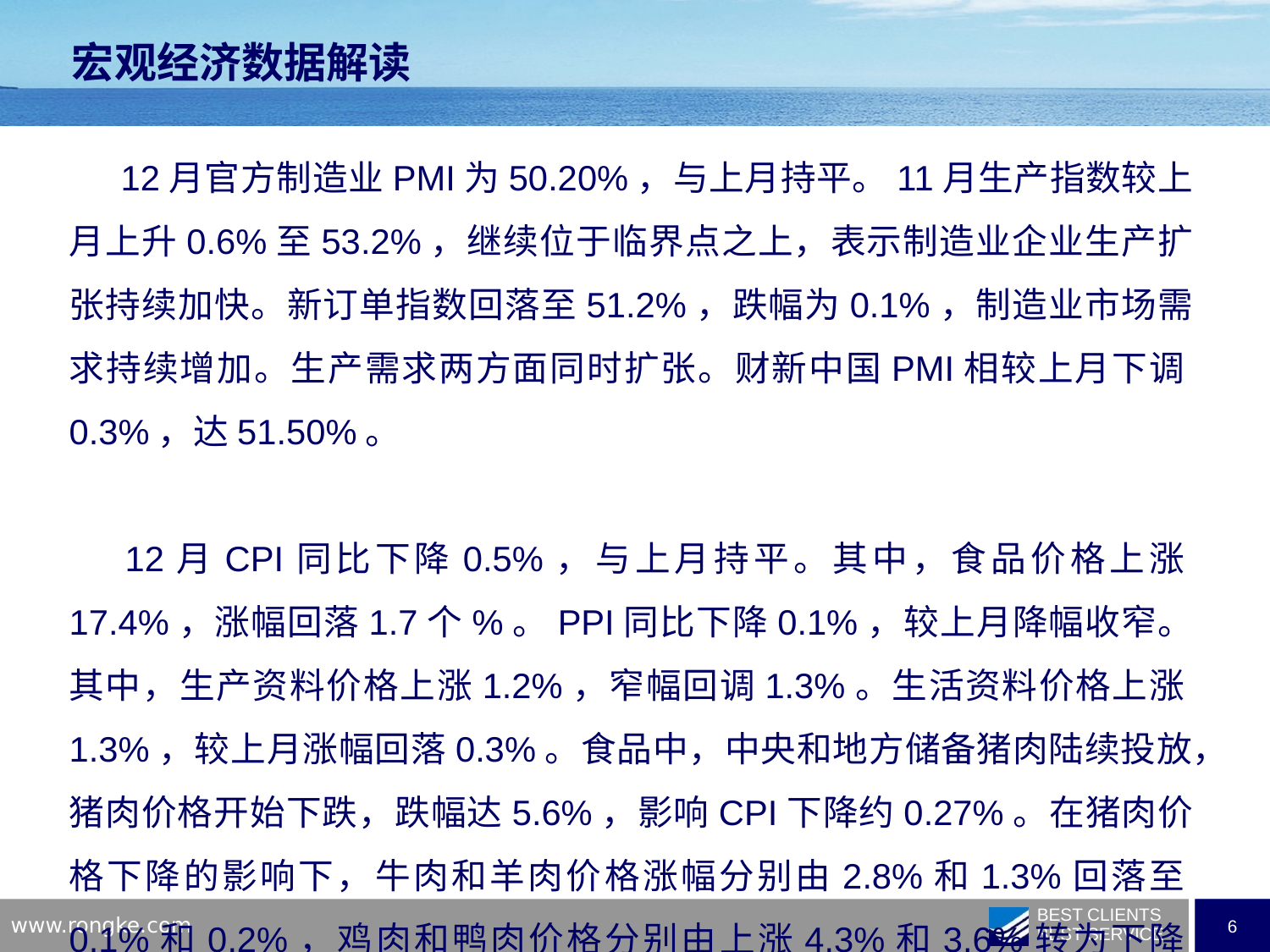

宏观经济数据解读
     12月官方制造业PMI为50.20%，与上月持平。11月生产指数较上月上升0.6%至53.2%，继续位于临界点之上，表示制造业企业生产扩张持续加快。新订单指数回落至51.2%，跌幅为0.1%，制造业市场需求持续增加。生产需求两方面同时扩张。财新中国PMI相较上月下调0.3%，达51.50%。

    12月CPI同比下降0.5%，与上月持平。其中，食品价格上涨17.4%，涨幅回落1.7个%。PPI同比下降0.1%，较上月降幅收窄。其中，生产资料价格上涨1.2%，窄幅回调1.3%。生活资料价格上涨1.3%，较上月涨幅回落0.3%。食品中，中央和地方储备猪肉陆续投放，猪肉价格开始下跌，跌幅达5.6%，影响CPI下降约0.27%。在猪肉价格下降的影响下，牛肉和羊肉价格涨幅分别由2.8%和1.3%回落至0.1%和0.2%，鸡肉和鸭肉价格分别由上涨4.3%和3.6%转为下降4.9%和1.9%。